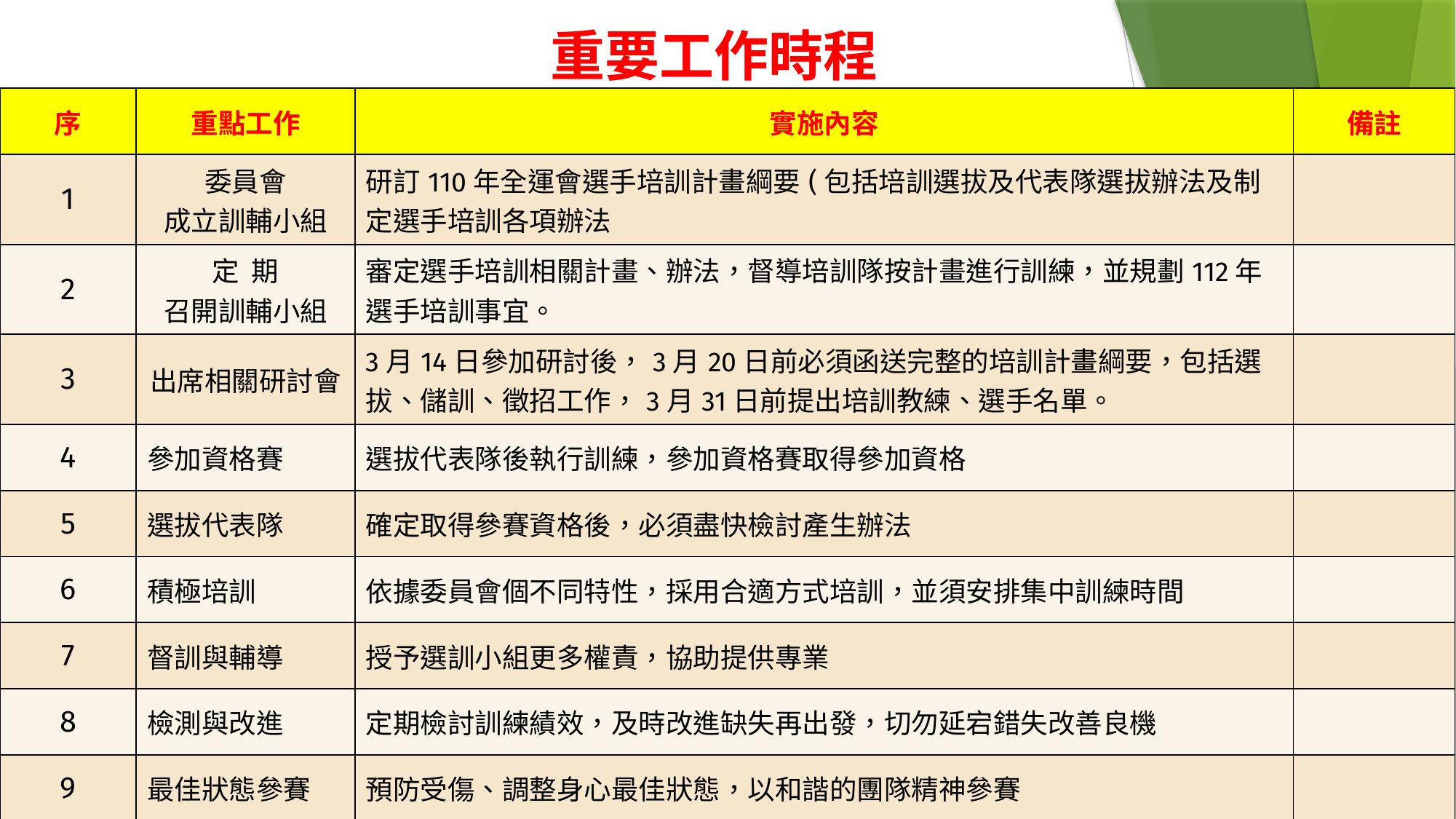

# 重要工作時程
| 序 | 重點工作 | 實施內容 | 備註 |
| --- | --- | --- | --- |
| 1 | 委員會 成立訓輔小組 | 研訂110年全運會選手培訓計畫綱要(包括培訓選拔及代表隊選拔辦法及制定選手培訓各項辦法 |  |
| 2 | 定 期 召開訓輔小組 | 審定選手培訓相關計畫、辦法，督導培訓隊按計畫進行訓練，並規劃112年選手培訓事宜。 |  |
| 3 | 出席相關研討會 | 3月14日參加研討後，3月20日前必須函送完整的培訓計畫綱要，包括選拔、儲訓、徵招工作，3月31日前提出培訓教練、選手名單。 |  |
| 4 | 參加資格賽 | 選拔代表隊後執行訓練，參加資格賽取得參加資格 |  |
| 5 | 選拔代表隊 | 確定取得參賽資格後，必須盡快檢討產生辦法 |  |
| 6 | 積極培訓 | 依據委員會個不同特性，採用合適方式培訓，並須安排集中訓練時間 |  |
| 7 | 督訓與輔導 | 授予選訓小組更多權責，協助提供專業 |  |
| 8 | 檢測與改進 | 定期檢討訓練績效，及時改進缺失再出發，切勿延宕錯失改善良機 |  |
| 9 | 最佳狀態參賽 | 預防受傷、調整身心最佳狀態，以和諧的團隊精神參賽 |  |